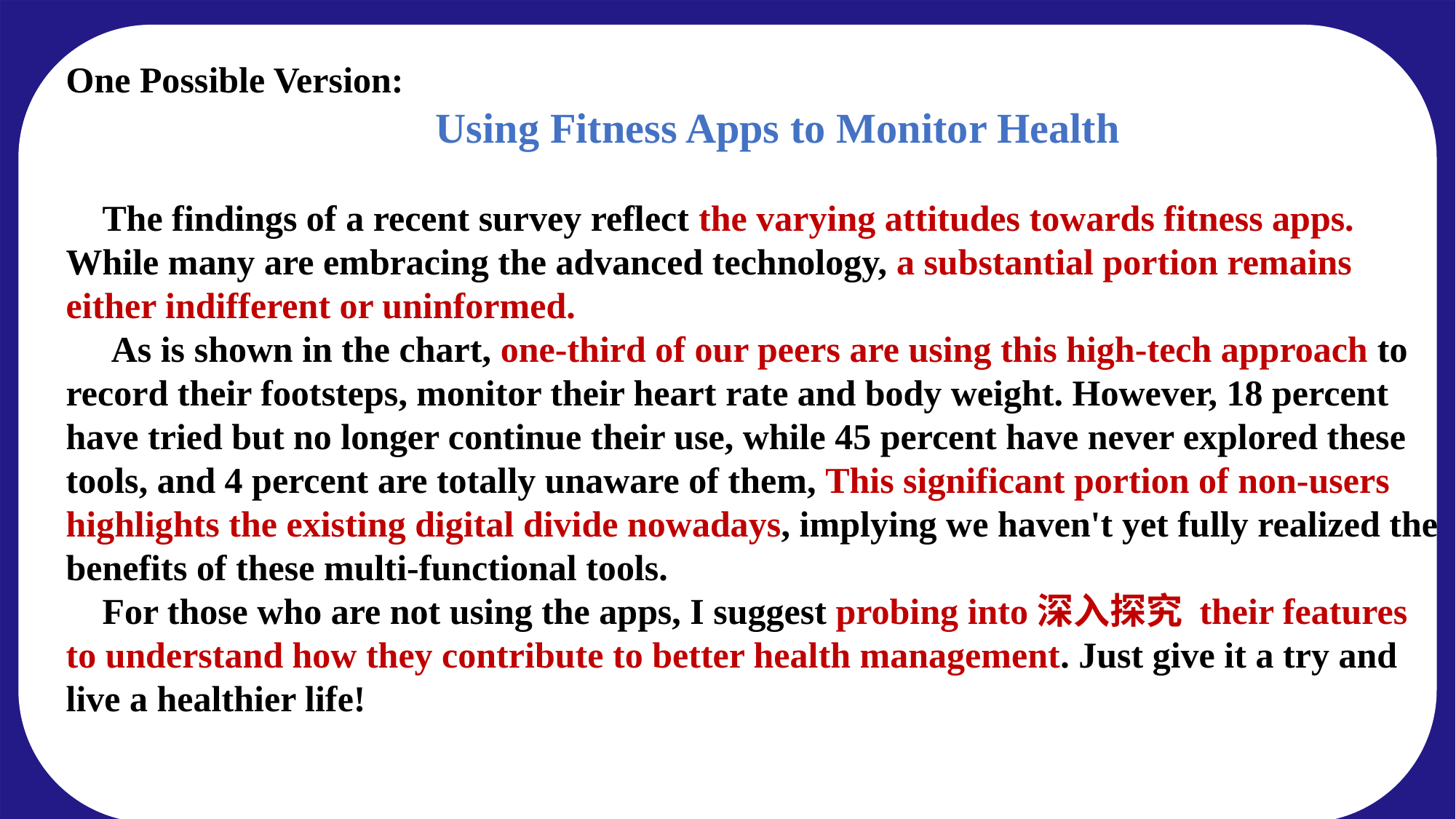

One Possible Version:
     Using Fitness Apps to Monitor Health

    The findings of a recent survey reflect the varying attitudes towards fitness apps. While many are embracing the advanced technology, a substantial portion remains either indifferent or uninformed.
     As is shown in the chart, one-third of our peers are using this high-tech approach to record their footsteps, monitor their heart rate and body weight. However, 18 percent have tried but no longer continue their use, while 45 percent have never explored these tools, and 4 percent are totally unaware of them, This significant portion of non-users highlights the existing digital divide nowadays, implying we haven't yet fully realized the benefits of these multi-functional tools.
    For those who are not using the apps, I suggest probing into深入探究 their features to understand how they contribute to better health management. Just give it a try and live a healthier life!